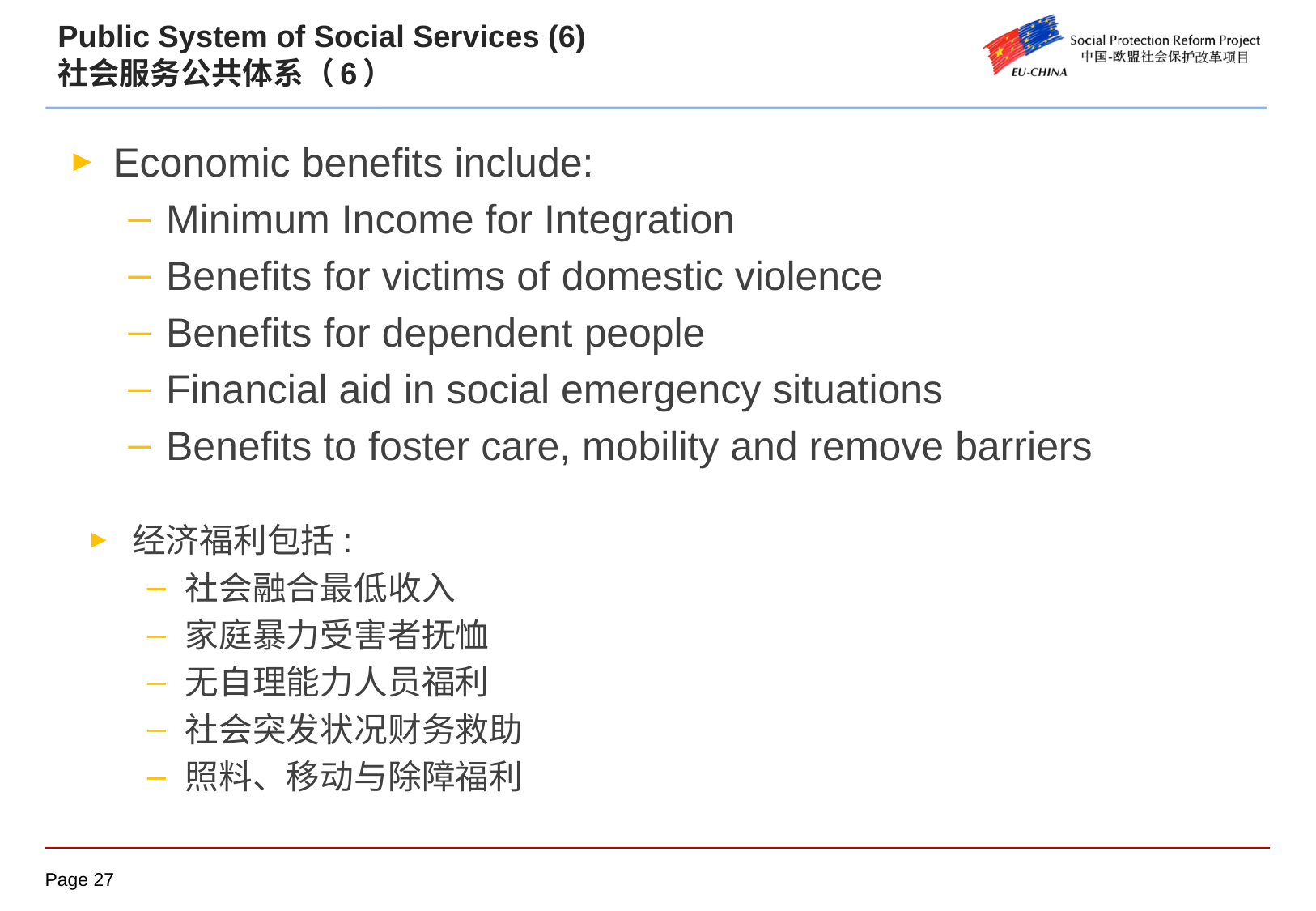

# Public System of Social Services (6) 社会服务公共体系（6）
Economic benefits include:
Minimum Income for Integration
Benefits for victims of domestic violence
Benefits for dependent people
Financial aid in social emergency situations
Benefits to foster care, mobility and remove barriers

经济福利包括:
社会融合最低收入
家庭暴力受害者抚恤
无自理能力人员福利
社会突发状况财务救助
照料、移动与除障福利